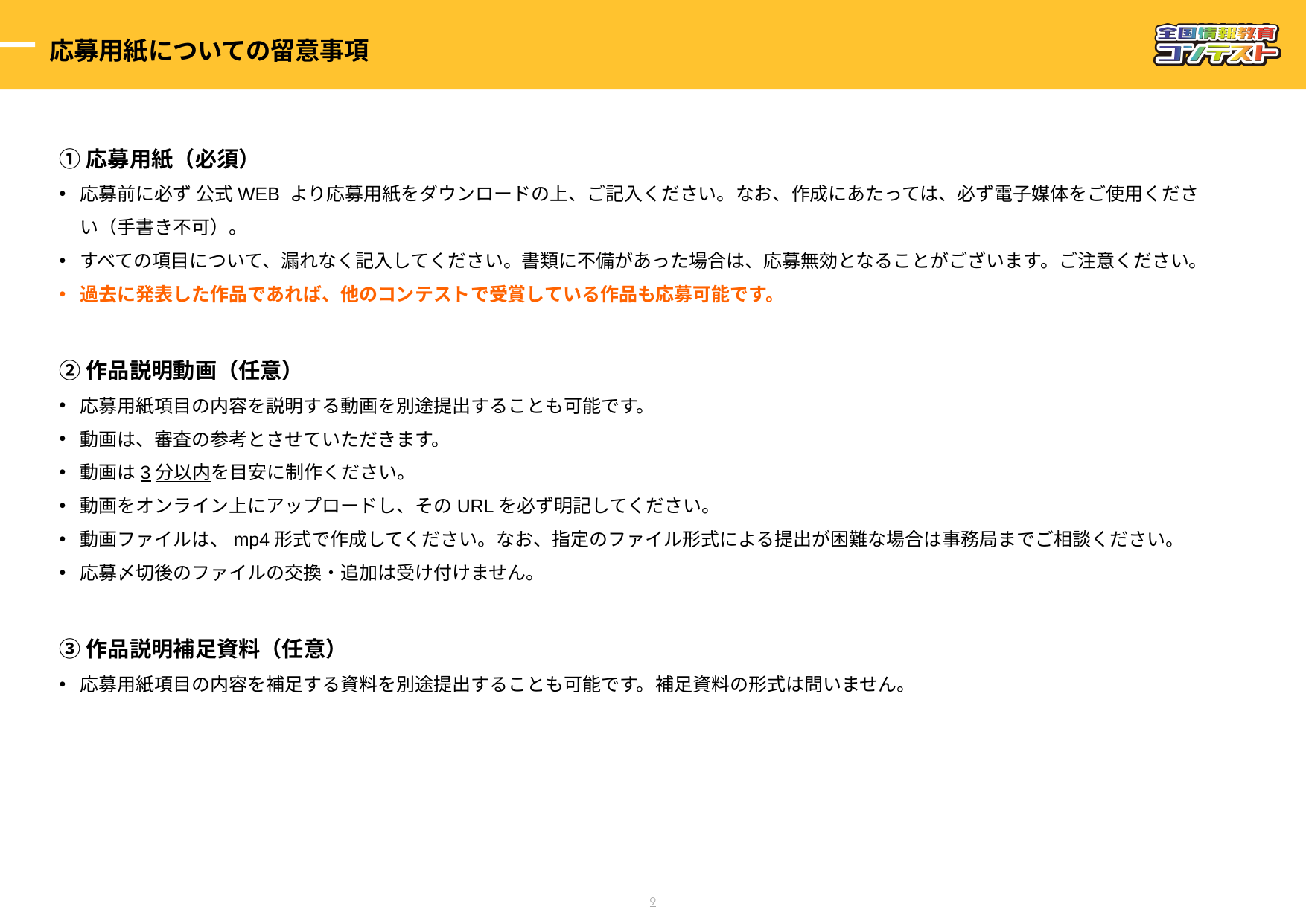

応募用紙についての留意事項
①応募用紙（必須）
応募前に必ず 公式WEB より応募用紙をダウンロードの上、ご記入ください。なお、作成にあたっては、必ず電子媒体をご使用ください（手書き不可）。
すべての項目について、漏れなく記入してください。書類に不備があった場合は、応募無効となることがございます。ご注意ください。
過去に発表した作品であれば、他のコンテストで受賞している作品も応募可能です。

②作品説明動画（任意）
応募用紙項目の内容を説明する動画を別途提出することも可能です。
動画は、審査の参考とさせていただきます。
動画は3分以内を目安に制作ください。
動画をオンライン上にアップロードし、そのURLを必ず明記してください。
動画ファイルは、mp4形式で作成してください。なお、指定のファイル形式による提出が困難な場合は事務局までご相談ください。
応募〆切後のファイルの交換・追加は受け付けません。

③作品説明補足資料（任意）
応募用紙項目の内容を補足する資料を別途提出することも可能です。補足資料の形式は問いません。
9